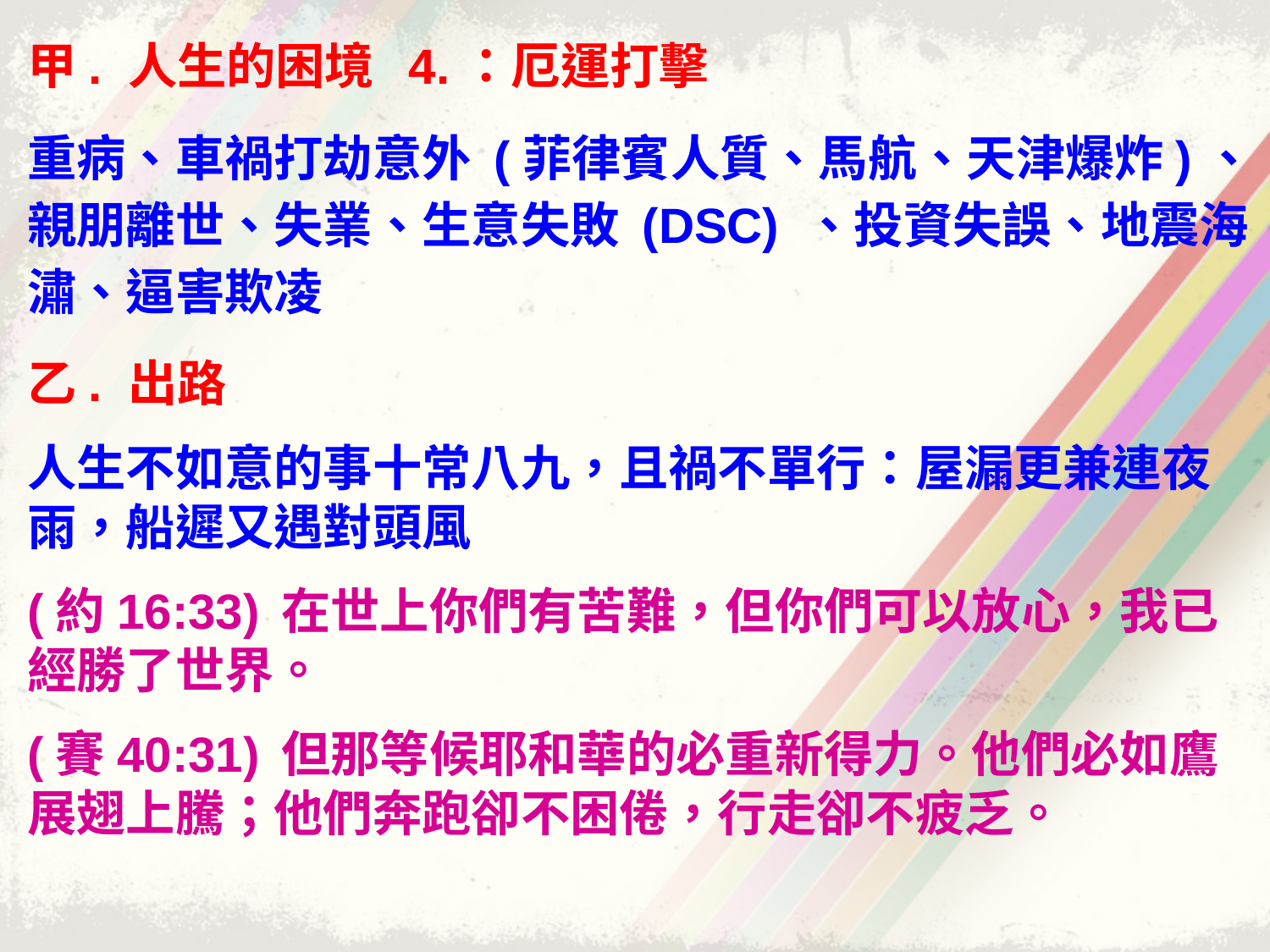

甲. 人生的困境  4.：厄運打擊
重病、車禍打劫意外 (菲律賓人質、馬航、天津爆炸)、親朋離世、失業、生意失敗 (DSC) 、投資失誤、地震海潚、逼害欺凌
乙. 出路
人生不如意的事十常八九，且禍不單行：屋漏更兼連夜雨，船遲又遇對頭風
(約16:33) 	在世上你們有苦難，但你們可以放心，我已經勝了世界。
(賽40:31) 	但那等候耶和華的必重新得力。他們必如鷹展翅上騰；他們奔跑卻不困倦，行走卻不疲乏。